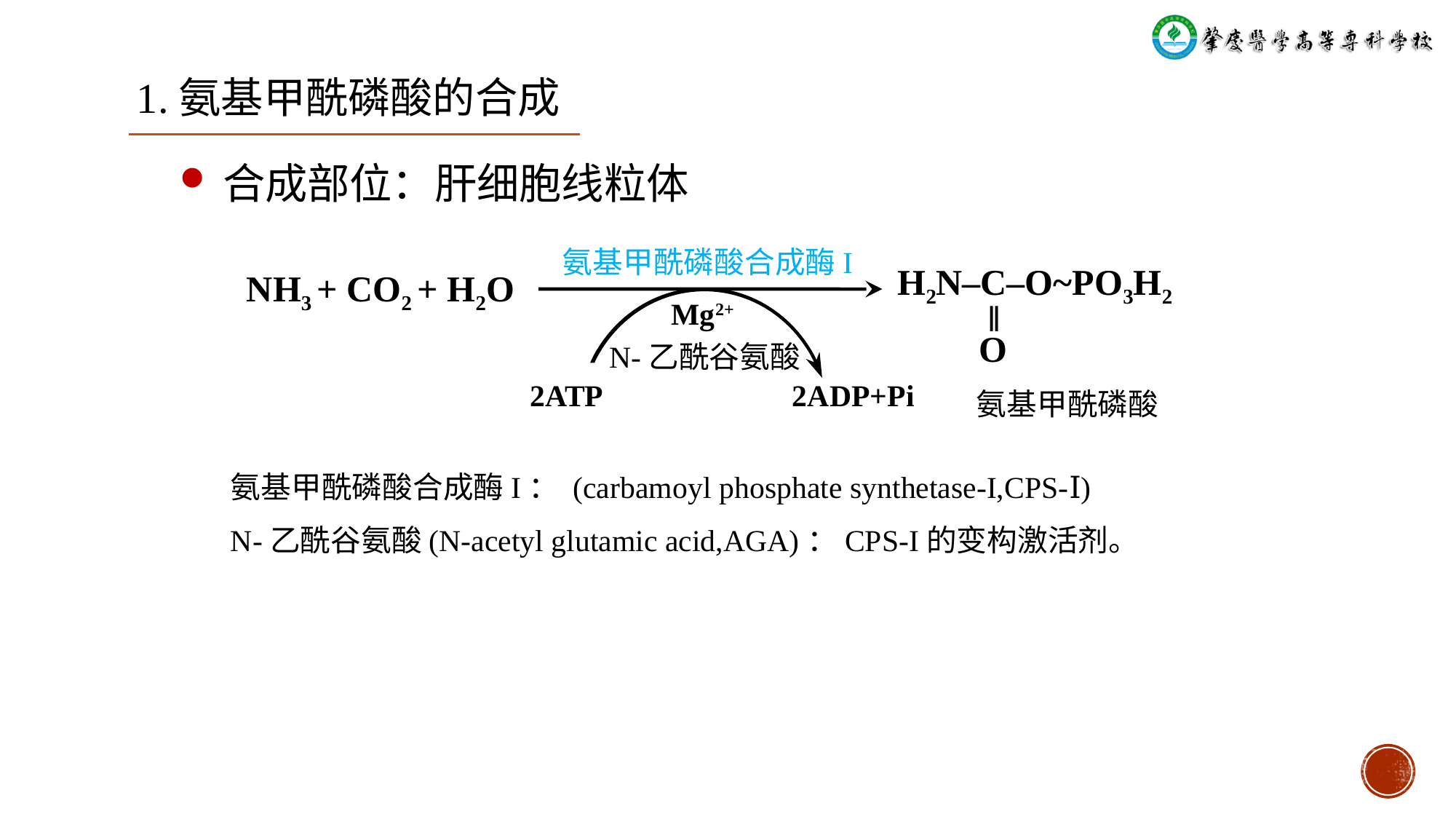

1.氨基甲酰磷酸的合成
合成部位：肝细胞线粒体

氨基甲酰磷酸合成酶I
NH3 + CO2 + H2O
H2N‒C‒O~PO3H2
          ‖
          O

Mg2+
N-乙酰谷氨酸
2ATP
2ADP+Pi
氨基甲酰磷酸
氨基甲酰磷酸合成酶I： (carbamoyl phosphate synthetase-I,CPS-Ⅰ)
N-乙酰谷氨酸(N-acetyl glutamic acid,AGA)：CPS-I的变构激活剂。